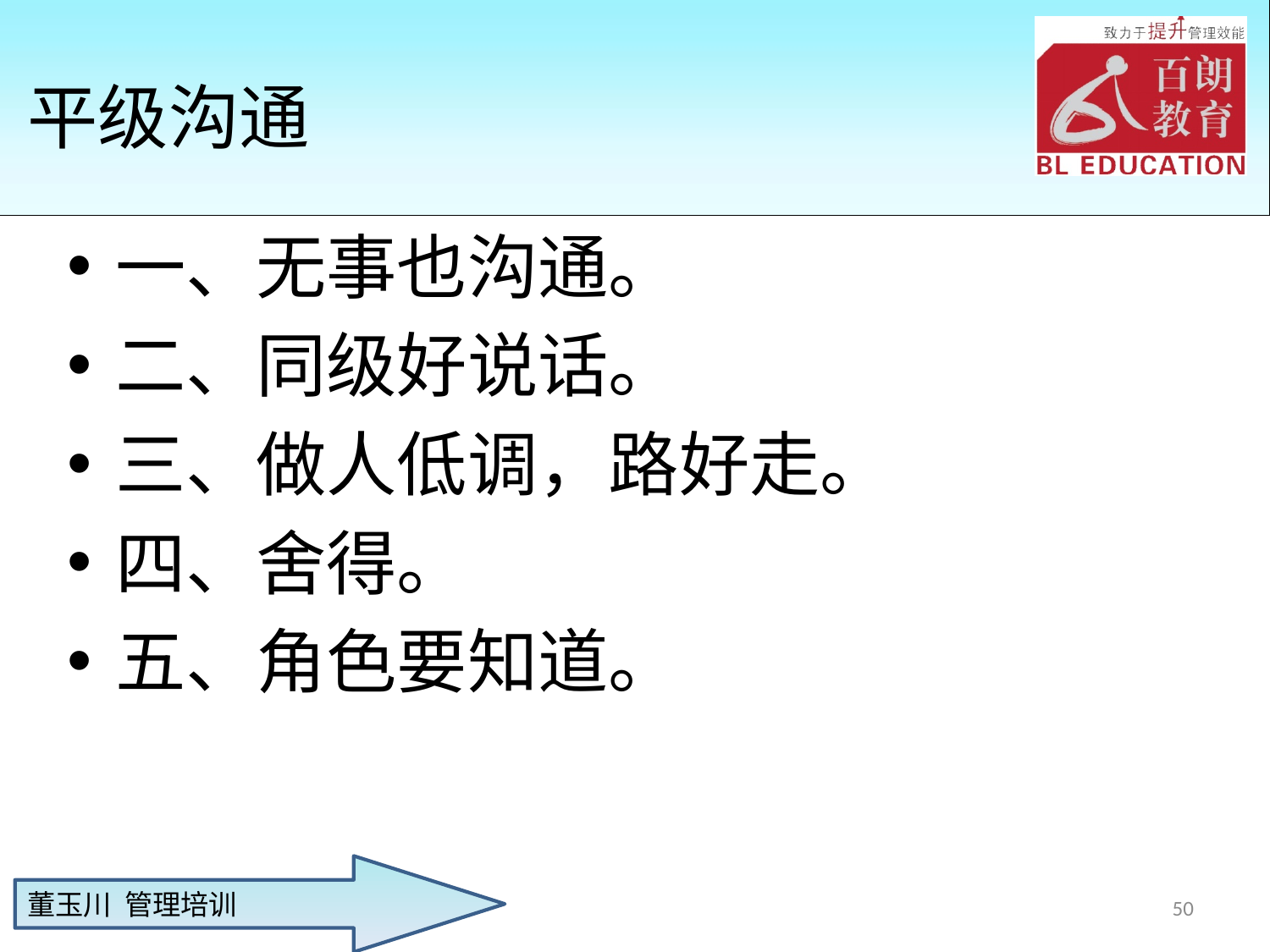

# 平级沟通
一、无事也沟通。
二、同级好说话。
三、做人低调，路好走。
四、舍得。
五、角色要知道。
50